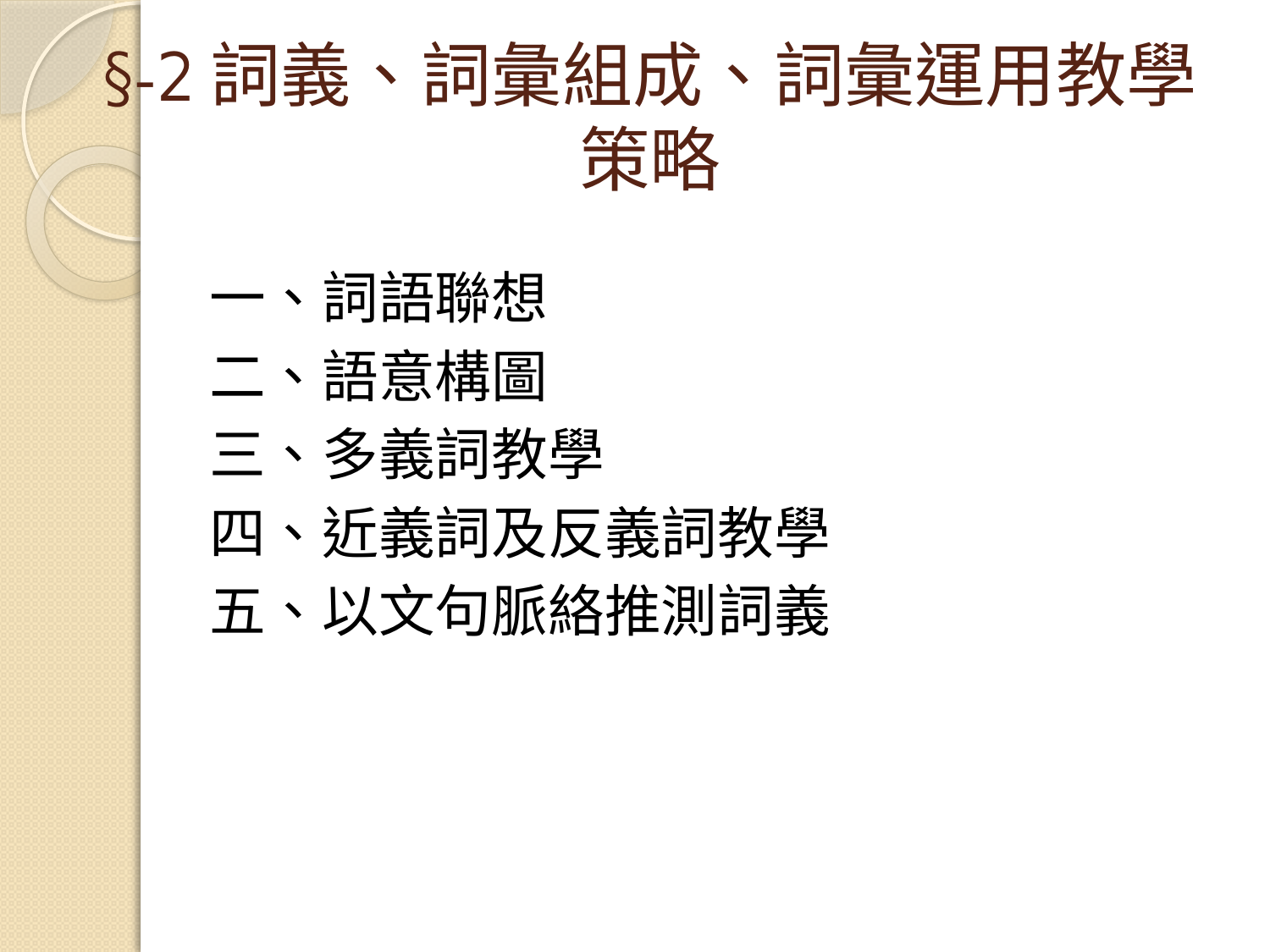

# §-2詞義、詞彙組成、詞彙運用教學策略
一、詞語聯想
二、語意構圖
三、多義詞教學
四、近義詞及反義詞教學
五、以文句脈絡推測詞義